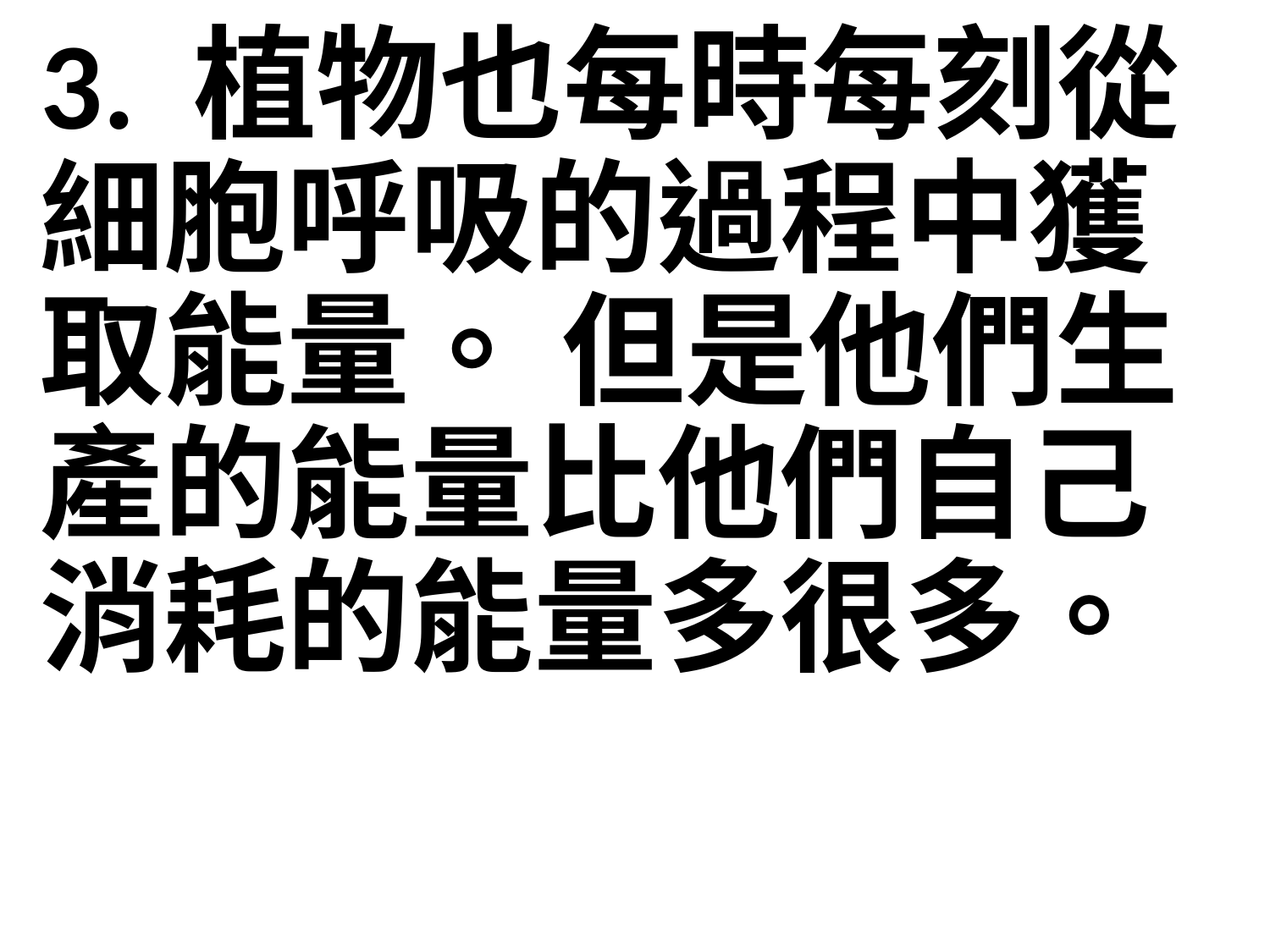

3. 植物也每時每刻從細胞呼吸的過程中獲取能量。 但是他們生產的能量比他們自己消耗的能量多很多。